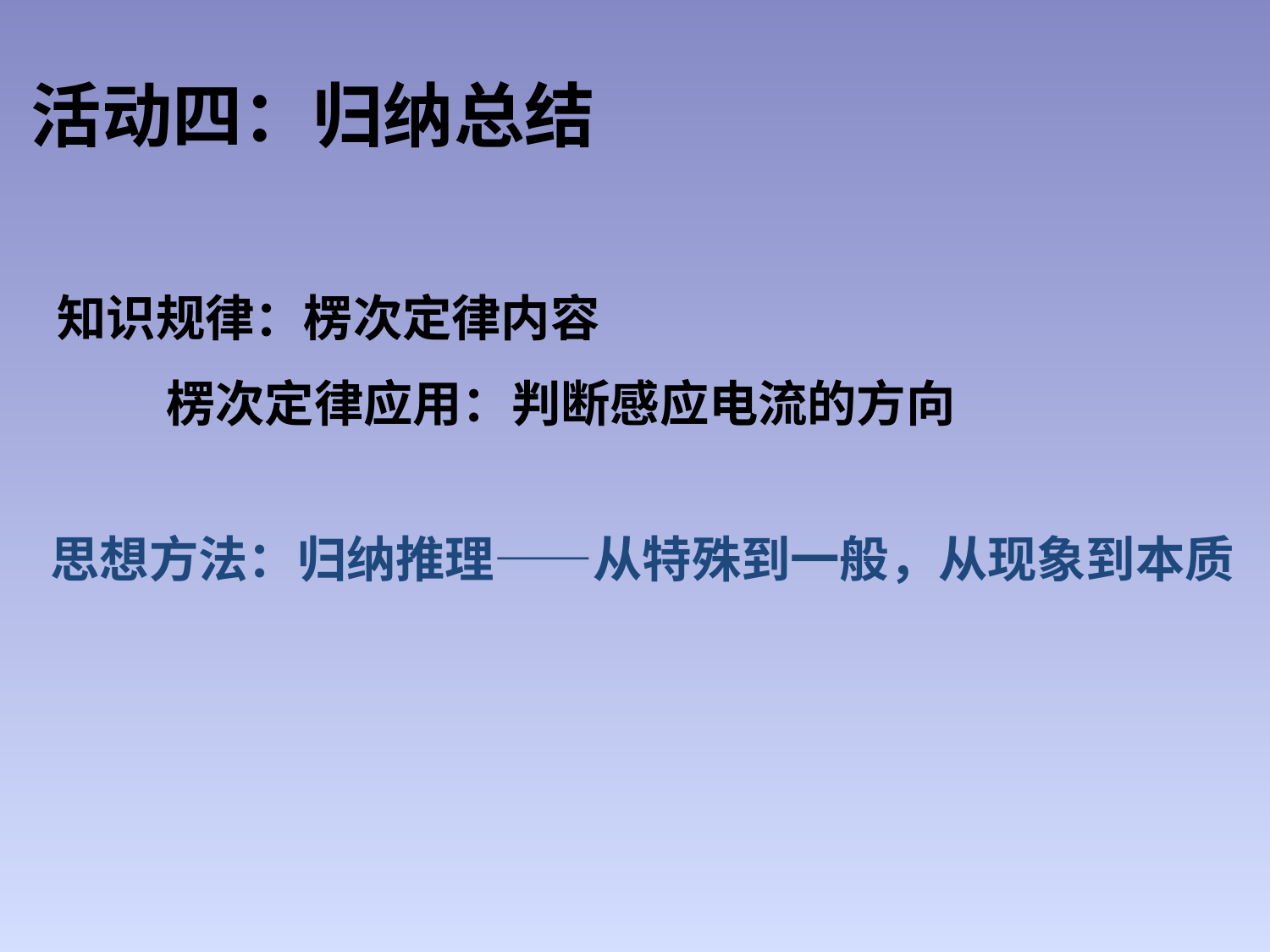

活动四：归纳总结

 知识规律：楞次定律内容
           楞次定律应用：判断感应电流的方向

 思想方法：归纳推理——从特殊到一般，从现象到本质